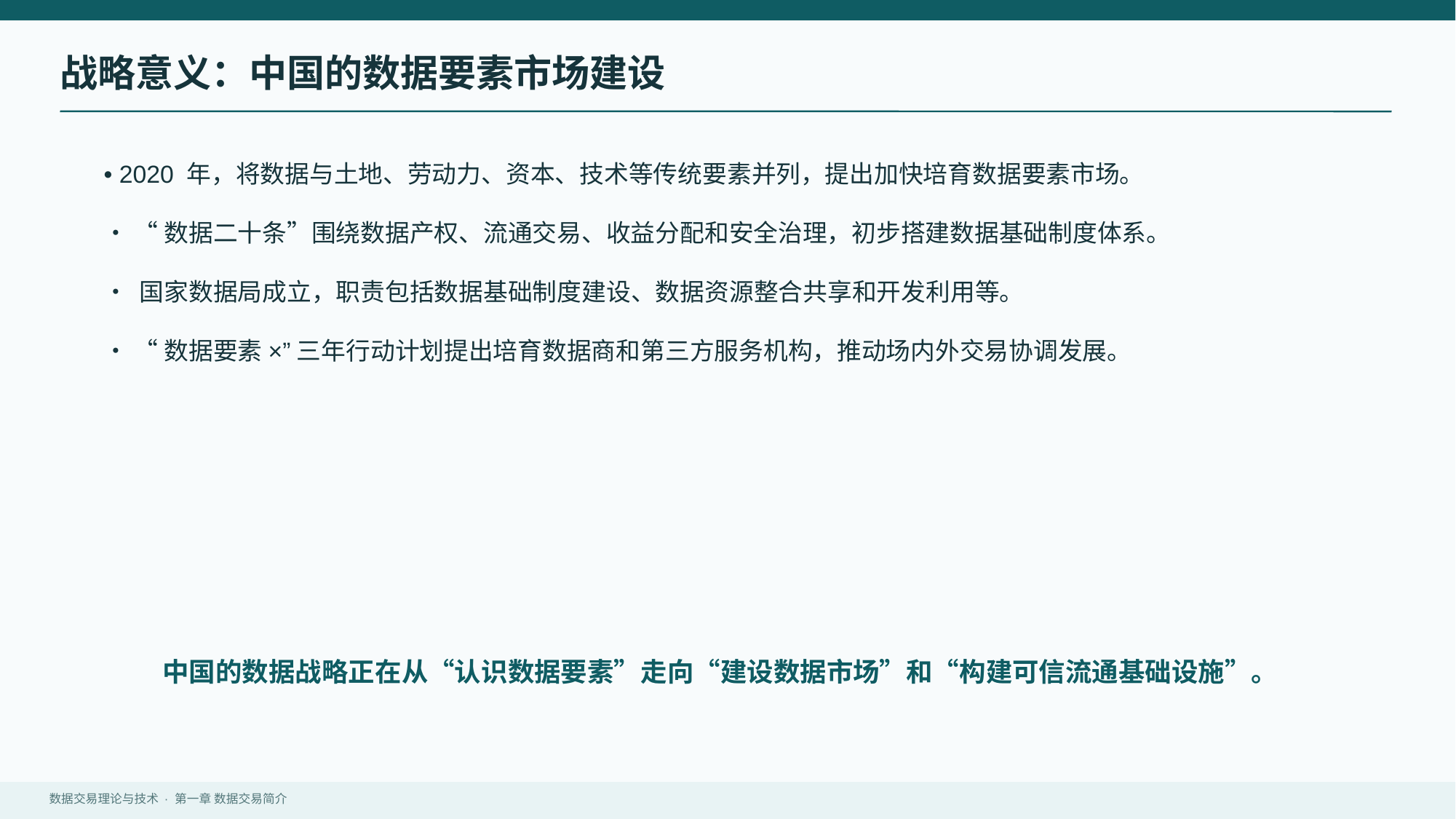

战略意义：中国的数据要素市场建设

• 2020 年，将数据与土地、劳动力、资本、技术等传统要素并列，提出加快培育数据要素市场。

• “数据二十条”围绕数据产权、流通交易、收益分配和安全治理，初步搭建数据基础制度体系。

• 国家数据局成立，职责包括数据基础制度建设、数据资源整合共享和开发利用等。

• “数据要素×”三年行动计划提出培育数据商和第三方服务机构，推动场内外交易协调发展。
中国的数据战略正在从“认识数据要素”走向“建设数据市场”和“构建可信流通基础设施”。
39